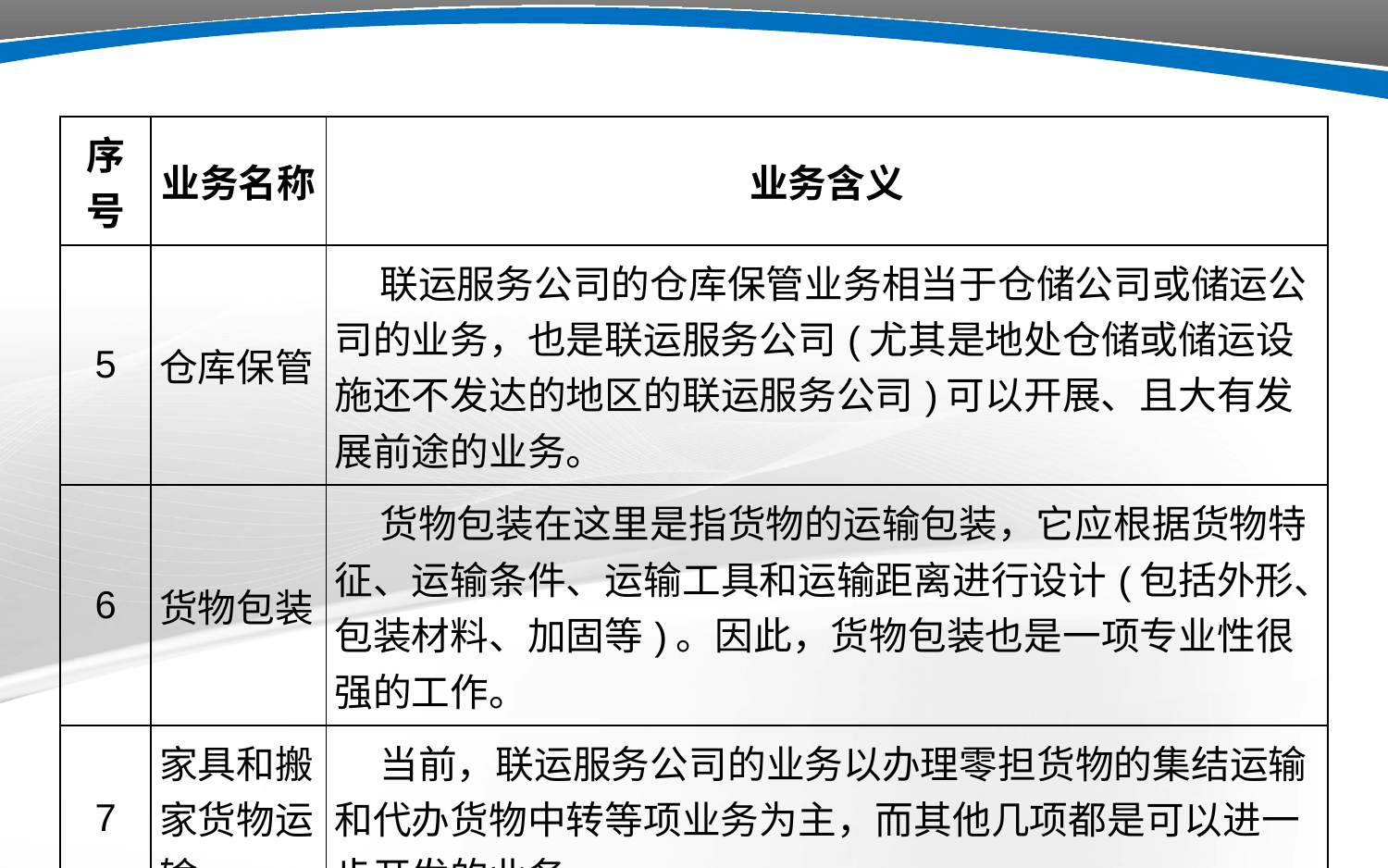

| 序号 | 业务名称 | 业务含义 |
| --- | --- | --- |
| 5 | 仓库保管 | 联运服务公司的仓库保管业务相当于仓储公司或储运公司的业务，也是联运服务公司(尤其是地处仓储或储运设施还不发达的地区的联运服务公司)可以开展、且大有发展前途的业务。 |
| 6 | 货物包装 | 货物包装在这里是指货物的运输包装，它应根据货物特征、运输条件、运输工具和运输距离进行设计(包括外形、包装材料、加固等)。因此，货物包装也是一项专业性很强的工作。 |
| 7 | 家具和搬家货物运输 | 当前，联运服务公司的业务以办理零担货物的集结运输和代办货物中转等项业务为主，而其他几项都是可以进一步开发的业务。 |